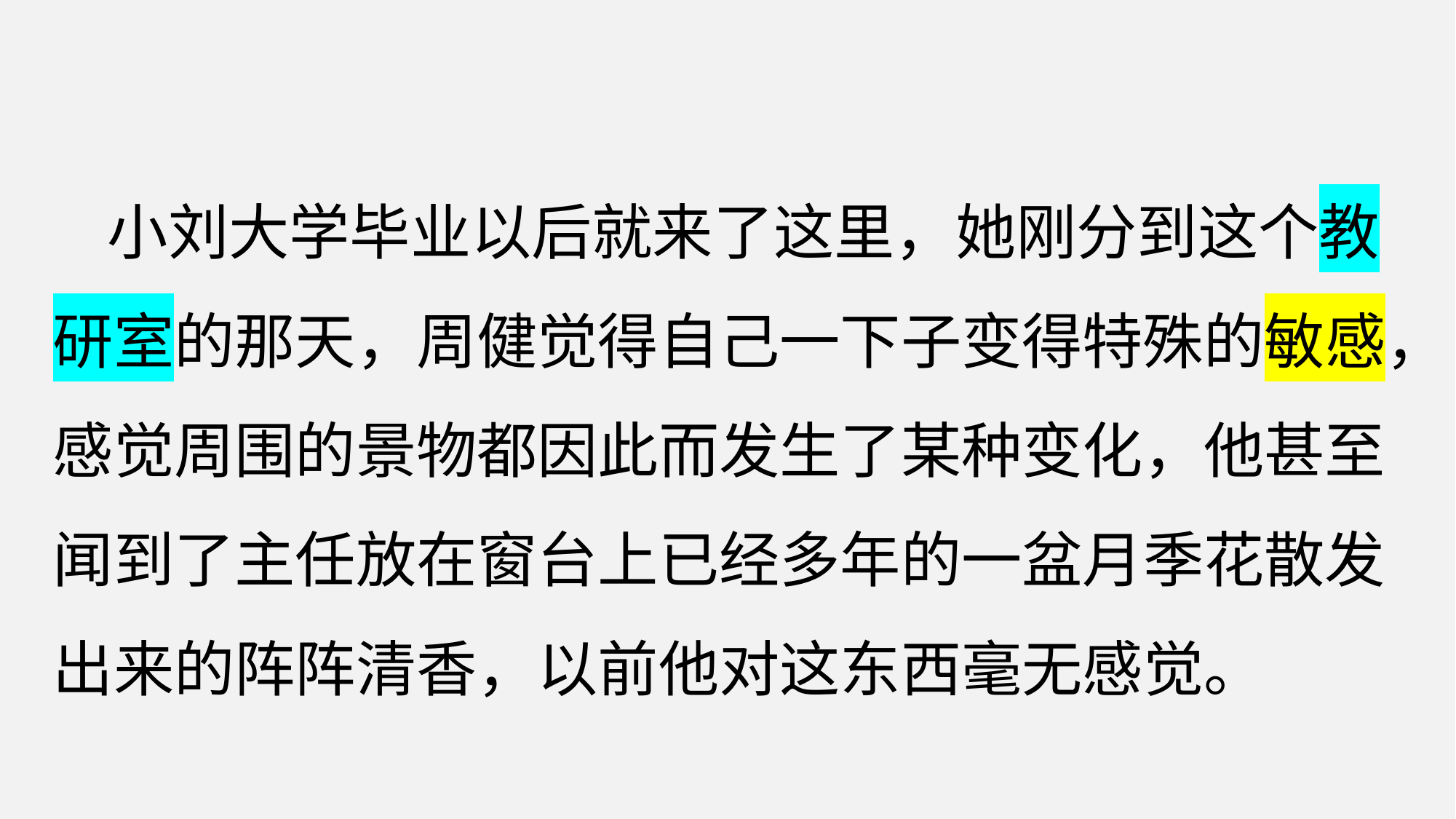

小刘大学毕业以后就来了这里，她刚分到这个教研室的那天，周健觉得自己一下子变得特殊的敏感，感觉周围的景物都因此而发生了某种变化，他甚至闻到了主任放在窗台上已经多年的一盆月季花散发出来的阵阵清香，以前他对这东西毫无感觉。